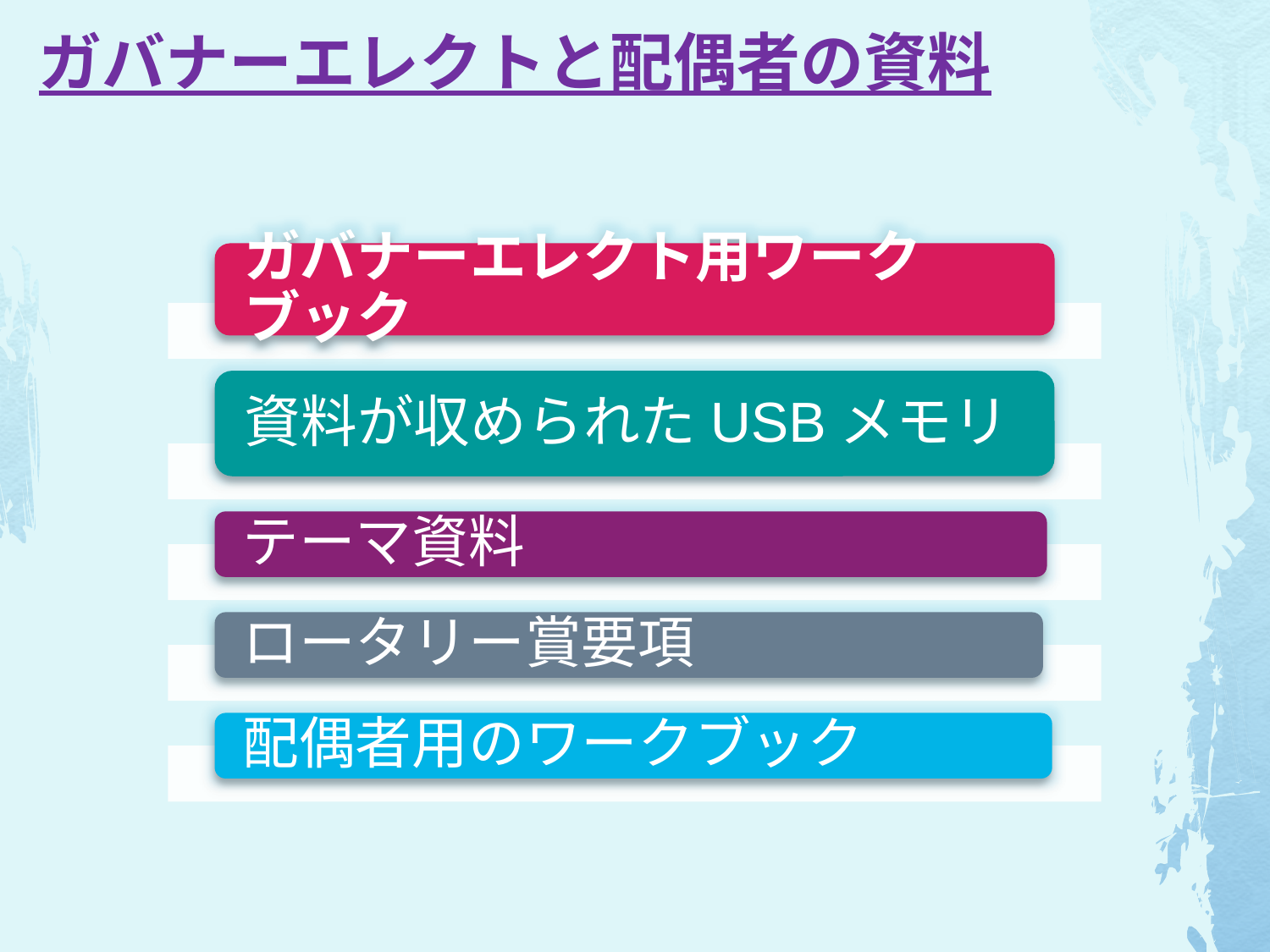

ガバナーエレクトと配偶者の資料

ガバナーエレクト用ワークブック
資料が収められたUSBメモリ
テーマ資料
ロータリー賞要項
配偶者用のワークブック